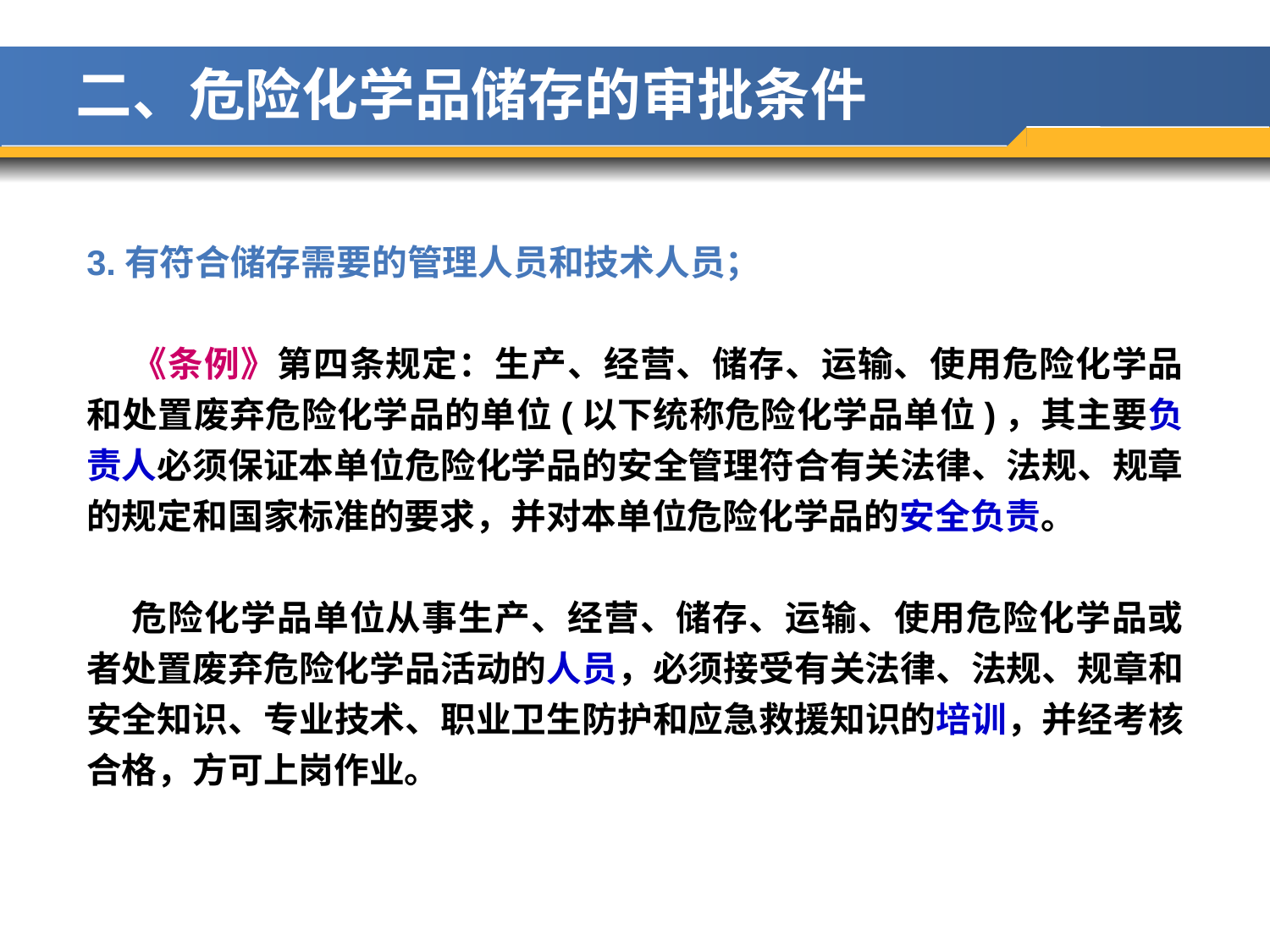

二、危险化学品储存的审批条件

3.有符合储存需要的管理人员和技术人员；

    《条例》第四条规定：生产、经营、储存、运输、使用危险化学品和处置废弃危险化学品的单位(以下统称危险化学品单位)，其主要负责人必须保证本单位危险化学品的安全管理符合有关法律、法规、规章的规定和国家标准的要求，并对本单位危险化学品的安全负责。

    危险化学品单位从事生产、经营、储存、运输、使用危险化学品或者处置废弃危险化学品活动的人员，必须接受有关法律、法规、规章和安全知识、专业技术、职业卫生防护和应急救援知识的培训，并经考核合格，方可上岗作业。